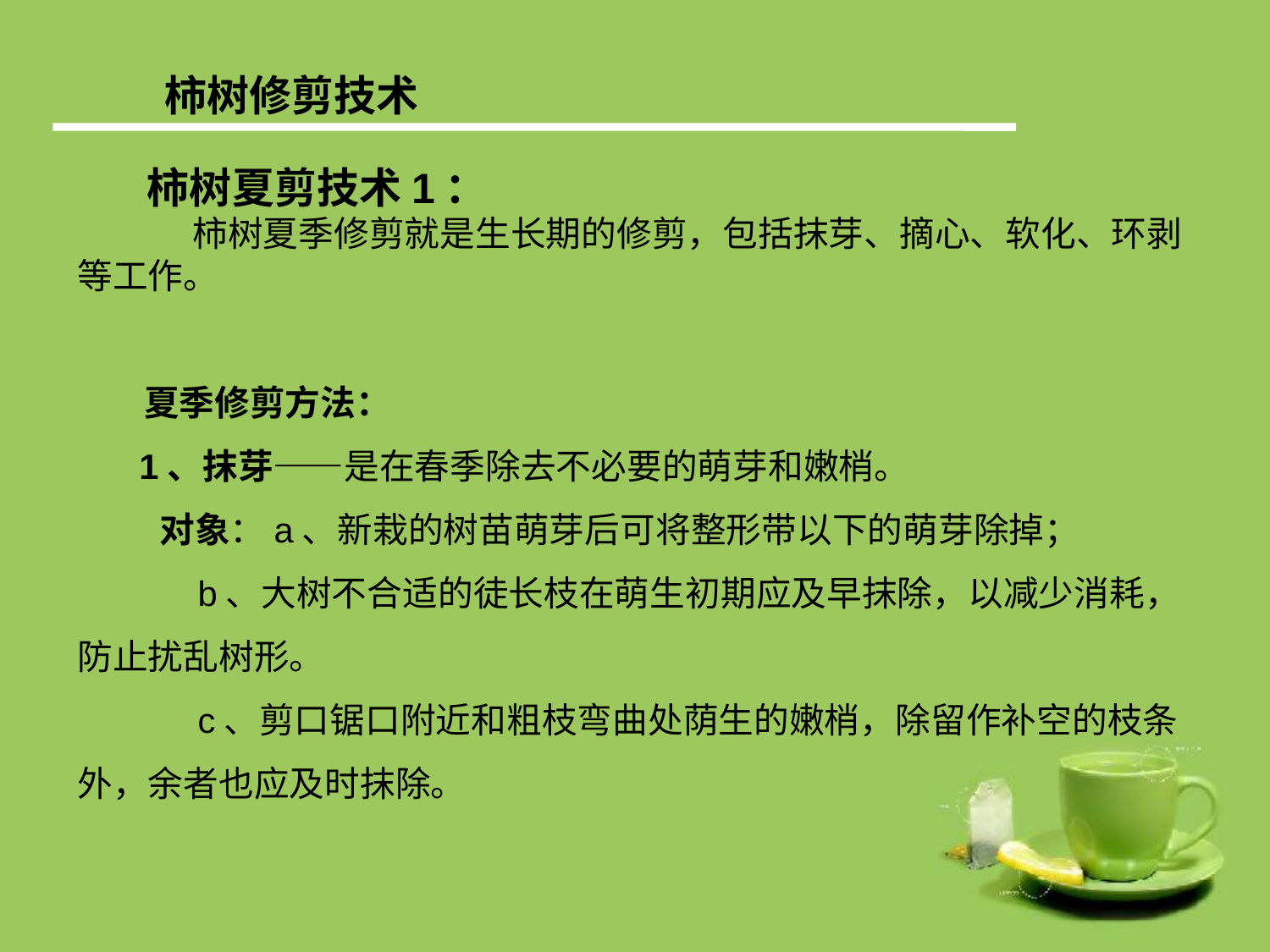

柿树修剪技术

  柿树夏剪技术1：
        柿树夏季修剪就是生长期的修剪，包括抹芽、摘心、软化、环剥等工作。
  夏季修剪方法：
  1、抹芽——是在春季除去不必要的萌芽和嫩梢。
    对象：a、新栽的树苗萌芽后可将整形带以下的萌芽除掉；
        b、大树不合适的徒长枝在萌生初期应及早抹除，以减少消耗，防止扰乱树形。
        c、剪口锯口附近和粗枝弯曲处荫生的嫩梢，除留作补空的枝条外，余者也应及时抹除。